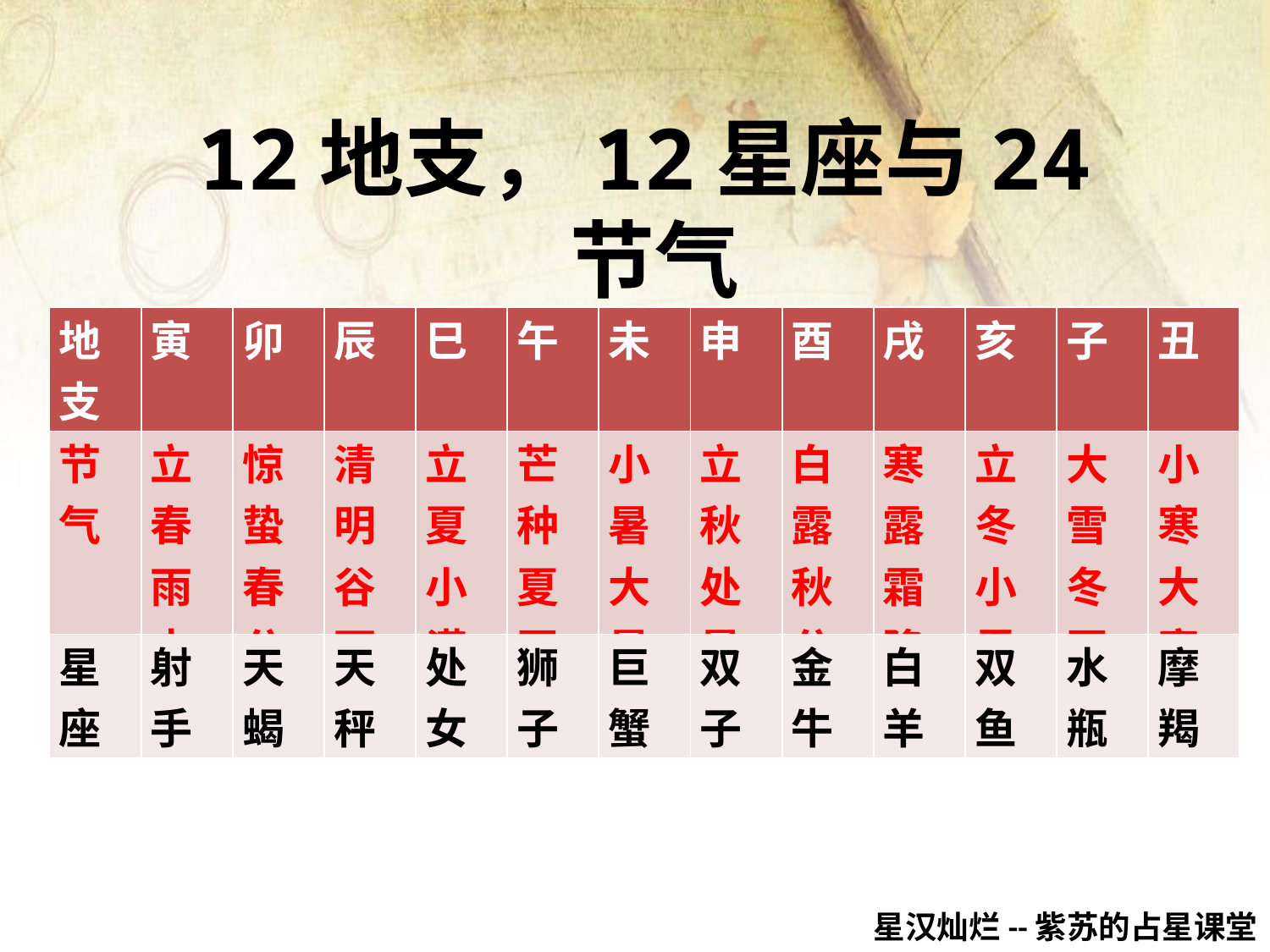

12地支，12星座与24节气
| 地支 | 寅 | 卯 | 辰 | 巳 | 午 | 未 | 申 | 酉 | 戌 | 亥 | 子 | 丑 |
| --- | --- | --- | --- | --- | --- | --- | --- | --- | --- | --- | --- | --- |
| 节气 | 立春 雨水 | 惊蛰 春分 | 清明 谷雨 | 立夏 小满 | 芒种 夏至 | 小暑 大暑 | 立秋 处暑 | 白露 秋分 | 寒露 霜降 | 立冬 小雪 | 大雪 冬至 | 小寒 大寒 |
| 星座 | 射手 | 天蝎 | 天秤 | 处女 | 狮子 | 巨蟹 | 双子 | 金牛 | 白羊 | 双鱼 | 水瓶 | 摩羯 |
星汉灿烂--紫苏的占星课堂